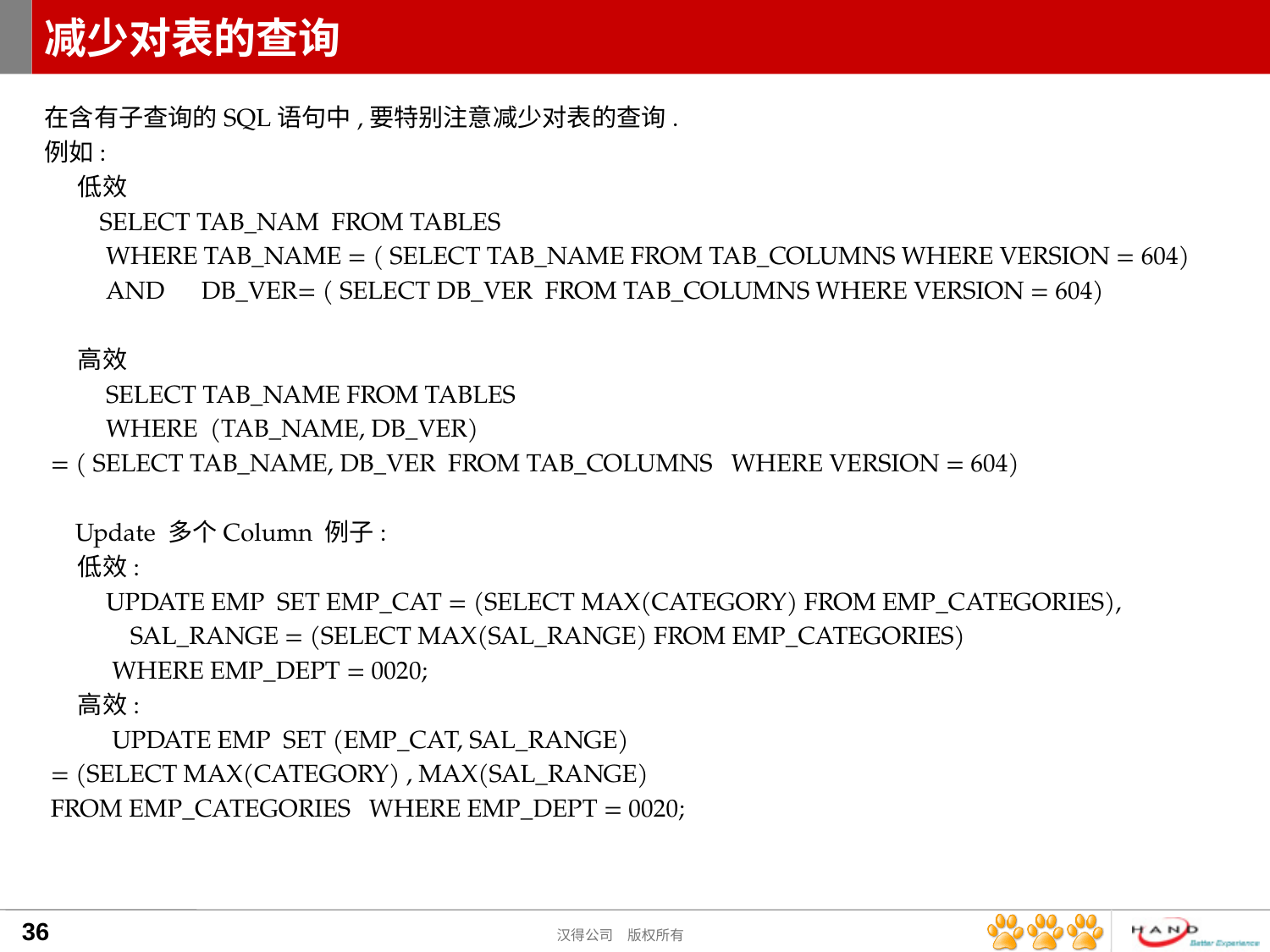

# 减少对表的查询
在含有子查询的SQL语句中,要特别注意减少对表的查询.
例如:
     低效
         SELECT TAB_NAM  FROM TABLES
          WHERE TAB_NAME = ( SELECT TAB_NAME FROM TAB_COLUMNS WHERE VERSION = 604)
          AND　DB_VER= ( SELECT DB_VER  FROM TAB_COLUMNS WHERE VERSION = 604)

     高效
          SELECT TAB_NAME FROM TABLES
          WHERE  (TAB_NAME, DB_VER)
 = ( SELECT TAB_NAME, DB_VER  FROM TAB_COLUMNS   WHERE VERSION = 604)

     Update 多个Column 例子:
     低效:
          UPDATE EMP  SET EMP_CAT = (SELECT MAX(CATEGORY) FROM EMP_CATEGORIES),
              SAL_RANGE = (SELECT MAX(SAL_RANGE) FROM EMP_CATEGORIES)
           WHERE EMP_DEPT = 0020;
     高效:
           UPDATE EMP  SET (EMP_CAT, SAL_RANGE)
 = (SELECT MAX(CATEGORY) , MAX(SAL_RANGE)
 FROM EMP_CATEGORIES   WHERE EMP_DEPT = 0020;

36